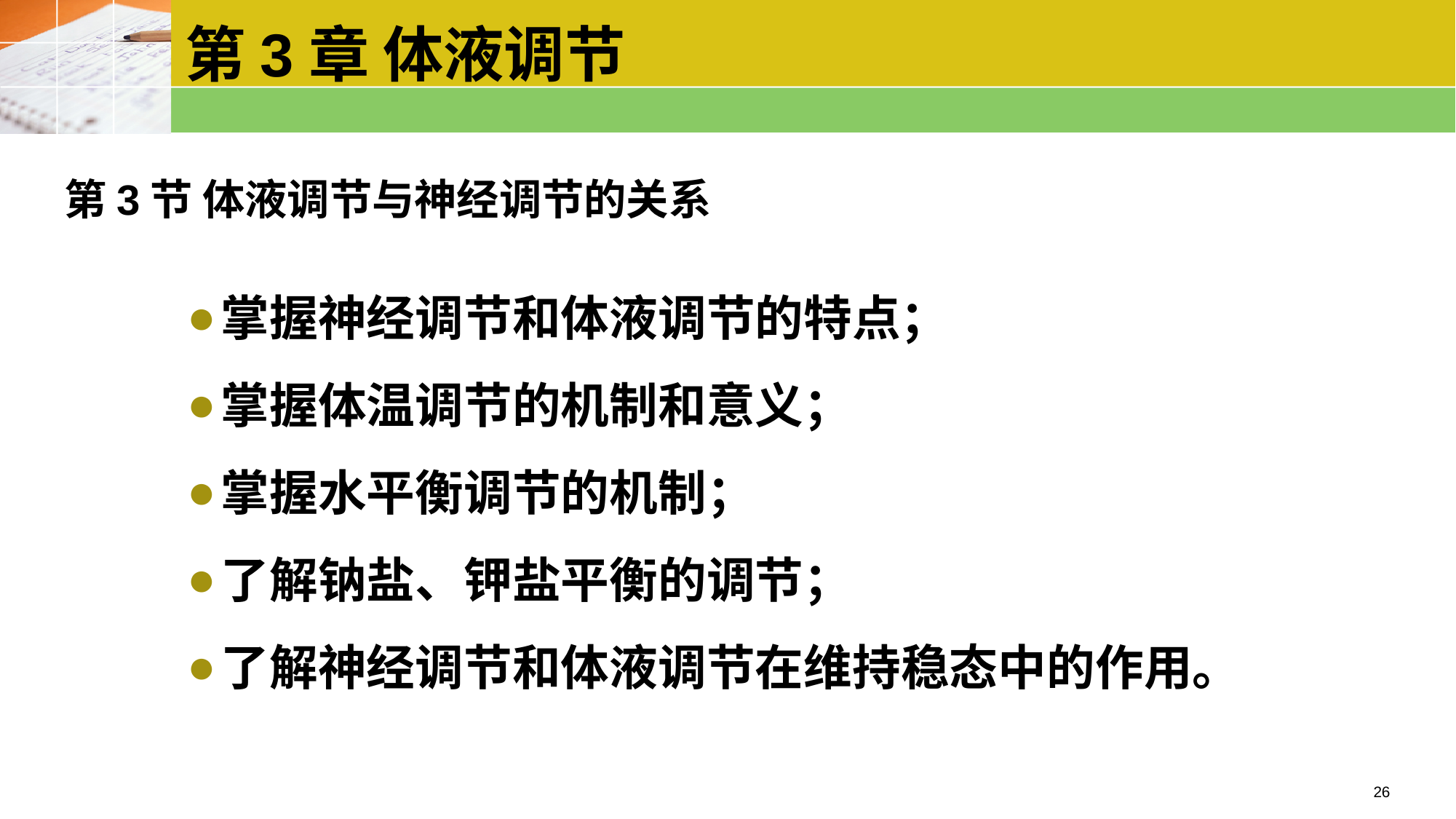

第3章 体液调节
第3节 体液调节与神经调节的关系
掌握神经调节和体液调节的特点；
掌握体温调节的机制和意义；
掌握水平衡调节的机制；
了解钠盐、钾盐平衡的调节；
了解神经调节和体液调节在维持稳态中的作用。
26